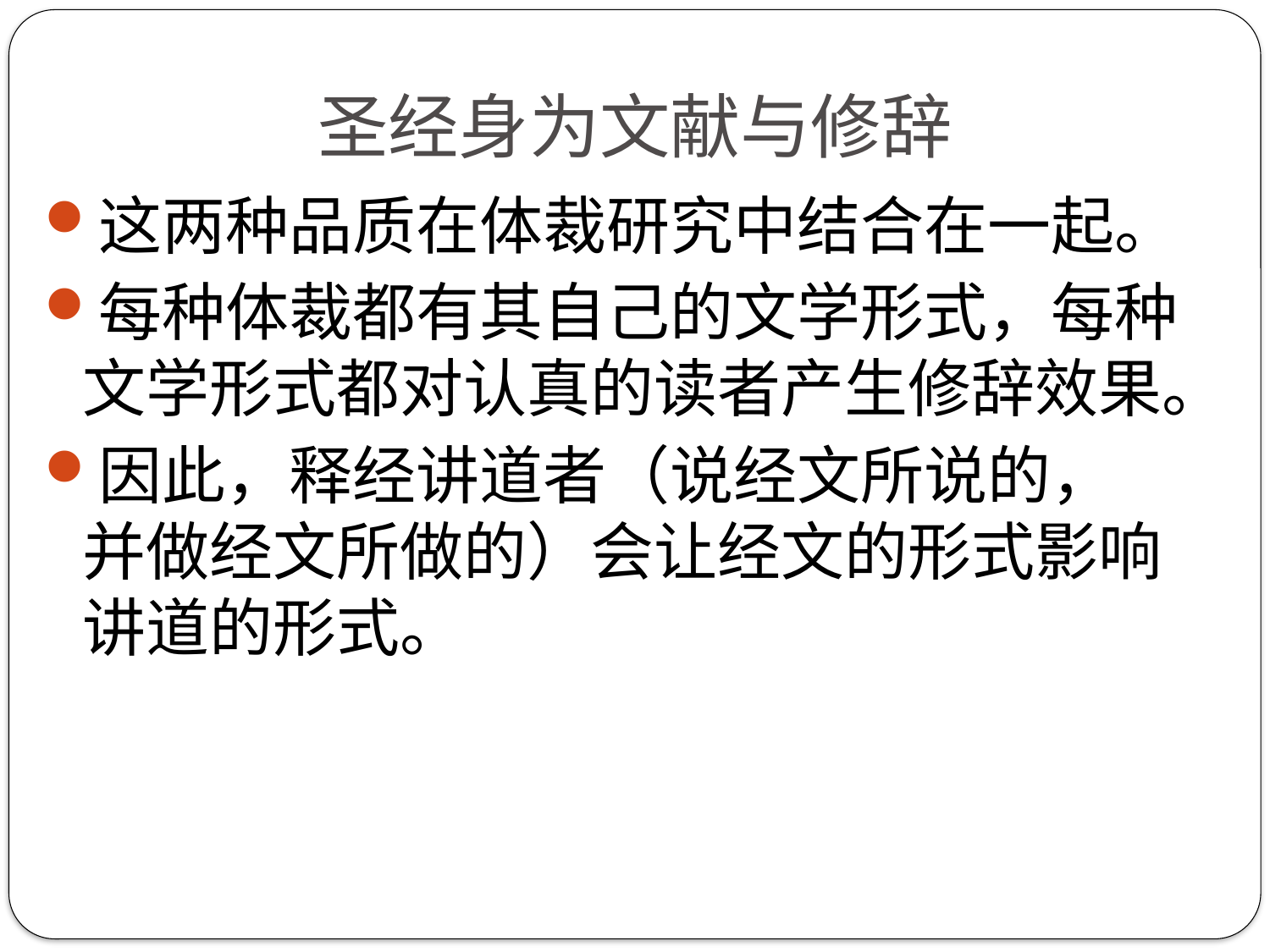

# 圣经身为文献与修辞
这两种品质在体裁研究中结合在一起。
每种体裁都有其自己的文学形式，每种文学形式都对认真的读者产生修辞效果。
因此，释经讲道者（说经文所说的，
并做经文所做的）会让经文的形式影响讲道的形式。